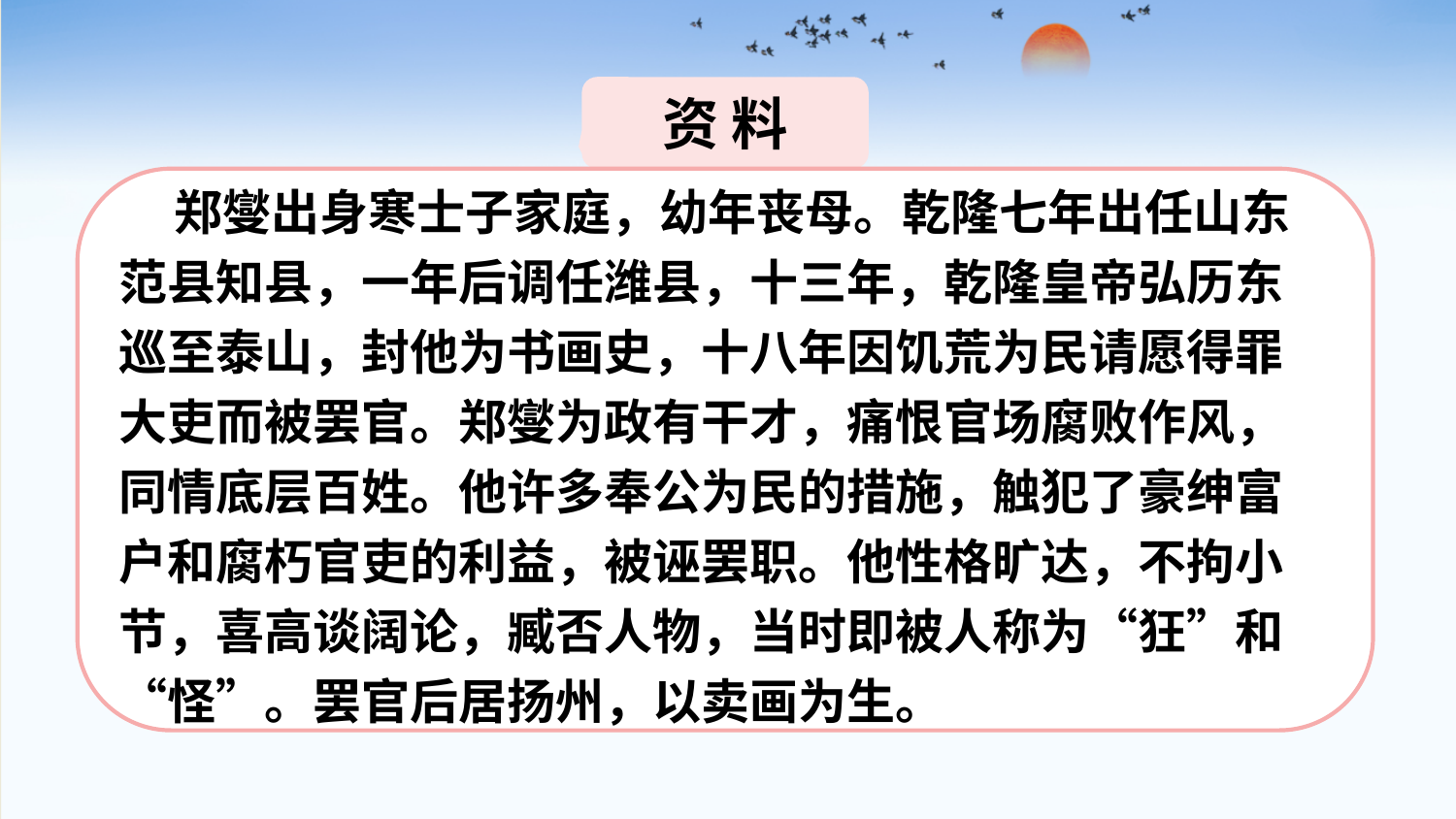

资 料
    郑燮出身寒士子家庭，幼年丧母。乾隆七年出任山东范县知县，一年后调任潍县，十三年，乾隆皇帝弘历东巡至泰山，封他为书画史，十八年因饥荒为民请愿得罪大吏而被罢官。郑燮为政有干才，痛恨官场腐败作风，同情底层百姓。他许多奉公为民的措施，触犯了豪绅富户和腐朽官吏的利益，被诬罢职。他性格旷达，不拘小节，喜高谈阔论，臧否人物，当时即被人称为“狂”和“怪”。罢官后居扬州，以卖画为生。